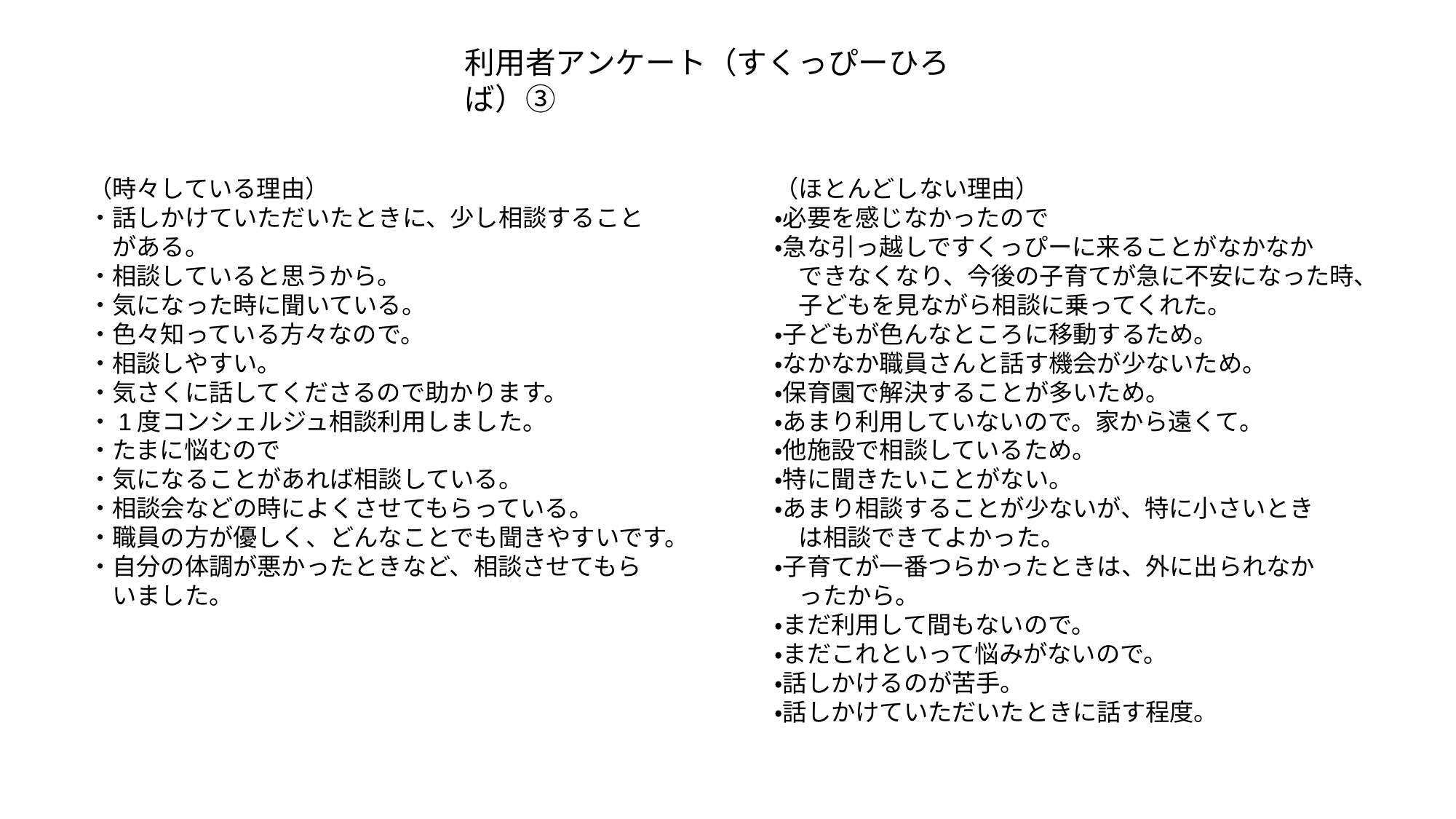

利用者アンケート（すくっぴーひろば）③
（時々している理由）
・話しかけていただいたときに、少し相談すること
　がある。
・相談していると思うから。
・気になった時に聞いている。
・色々知っている方々なので。
・相談しやすい。
・気さくに話してくださるので助かります。
・1度コンシェルジュ相談利用しました。
・たまに悩むので
・気になることがあれば相談している。
・相談会などの時によくさせてもらっている。
・職員の方が優しく、どんなことでも聞きやすいです。
・自分の体調が悪かったときなど、相談させてもら
　いました。

（ほとんどしない理由）
・必要を感じなかったので
・急な引っ越しですくっぴーに来ることがなかなか
　できなくなり、今後の子育てが急に不安になった時、
　子どもを見ながら相談に乗ってくれた。
・子どもが色んなところに移動するため。
・なかなか職員さんと話す機会が少ないため。
・保育園で解決することが多いため。
・あまり利用していないので。家から遠くて。
・他施設で相談しているため。
・特に聞きたいことがない。
・あまり相談することが少ないが、特に小さいとき
　は相談できてよかった。
・子育てが一番つらかったときは、外に出られなか
　ったから。
・まだ利用して間もないので。
・まだこれといって悩みがないので。
・話しかけるのが苦手。
・話しかけていただいたときに話す程度。